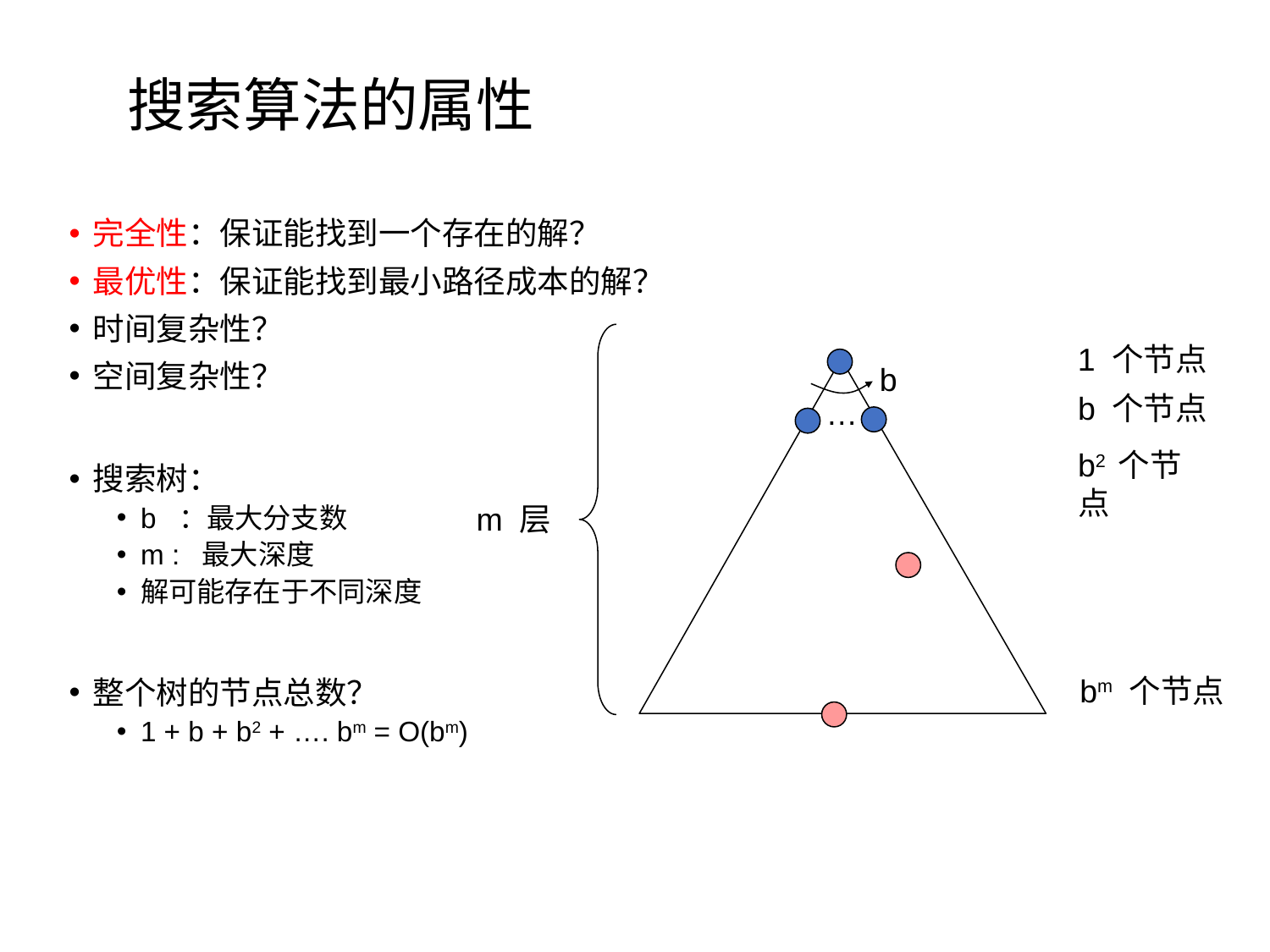

# 搜索算法的属性
完全性：保证能找到一个存在的解？
最优性：保证能找到最小路径成本的解？
时间复杂性？
空间复杂性？

搜索树：
b  ：最大分支数
m :  最大深度
解可能存在于不同深度

整个树的节点总数？
1 + b + b2 + …. bm = O(bm)

1 个节点

b

b 个节点
…

b2 个节点
m 层

bm 个节点